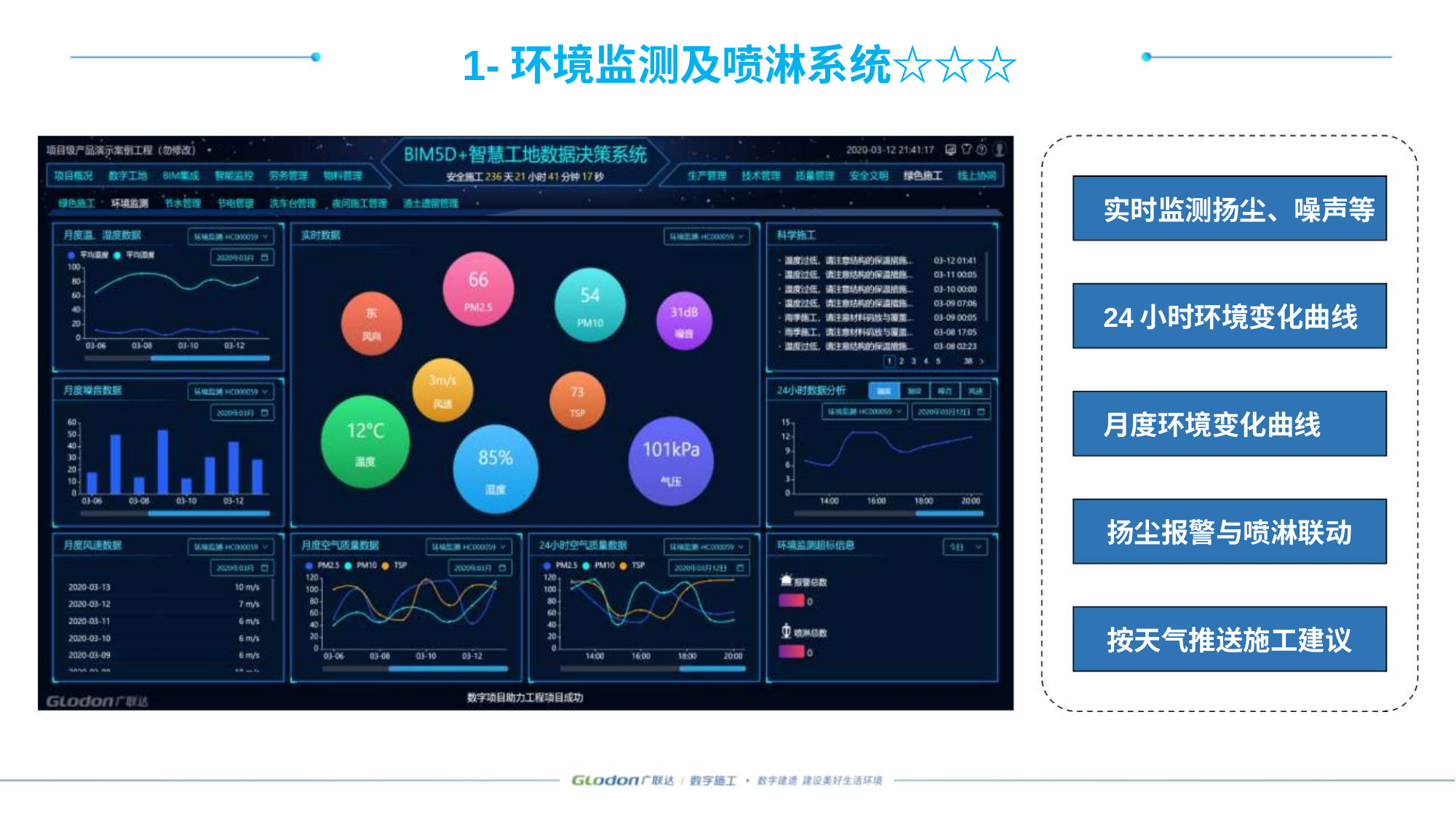

1-环境监测及喷淋系统☆☆☆
实时监测扬尘、噪声等
24小时环境变化曲线
月度环境变化曲线
扬尘报警与喷淋联动
按天气推送施工建议